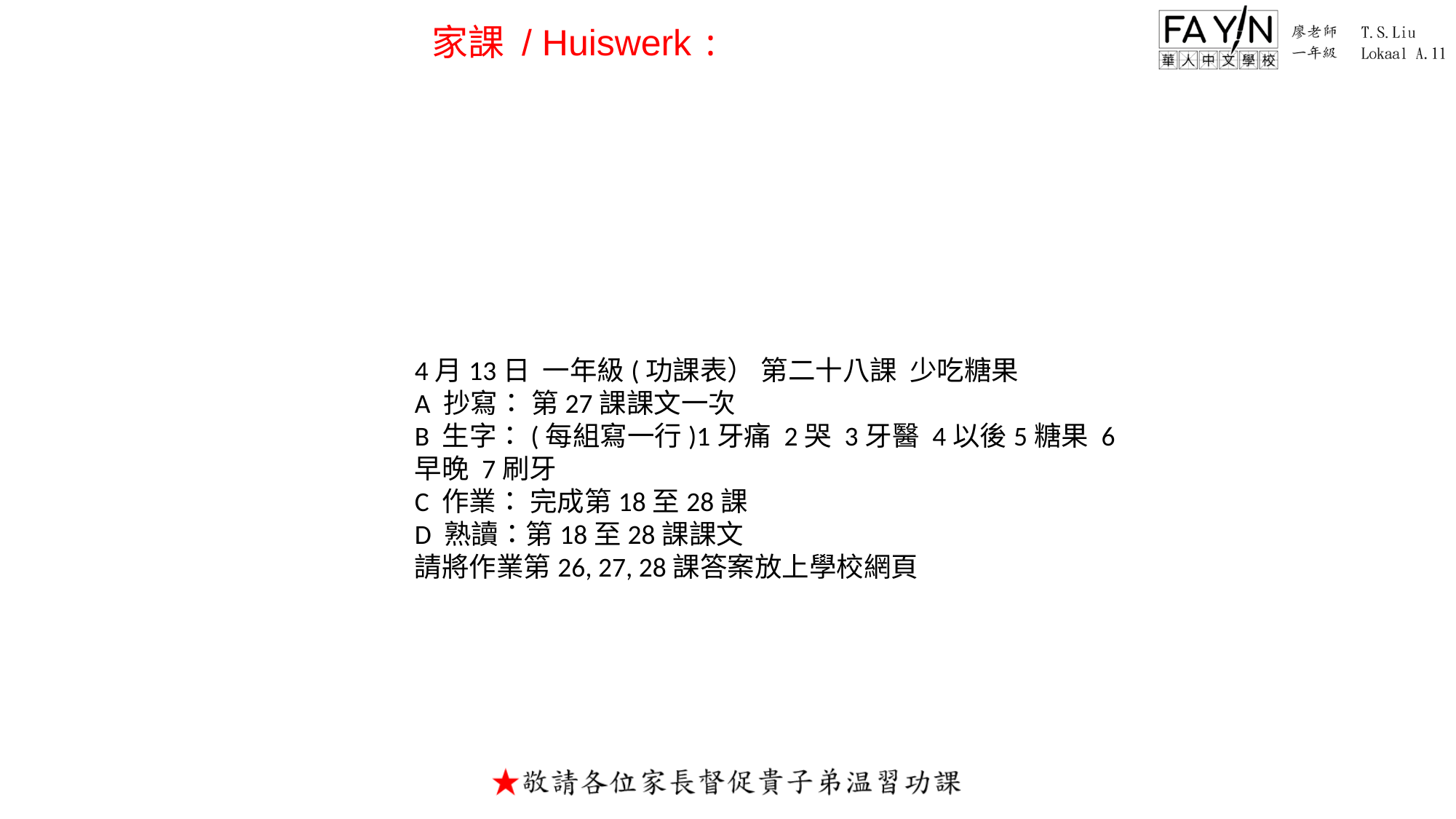

4月13日  一年級(功課表） 第二十八課  少吃糖果
A 抄寫： 第27課課文一次
B 生字：(每組寫一行)1牙痛 2哭 3牙醫 4以後5糖果 6早晚 7刷牙
C 作業： 完成第18至28課
D 熟讀：第18至28課課文
請將作業第26, 27, 28課答案放上學校網頁